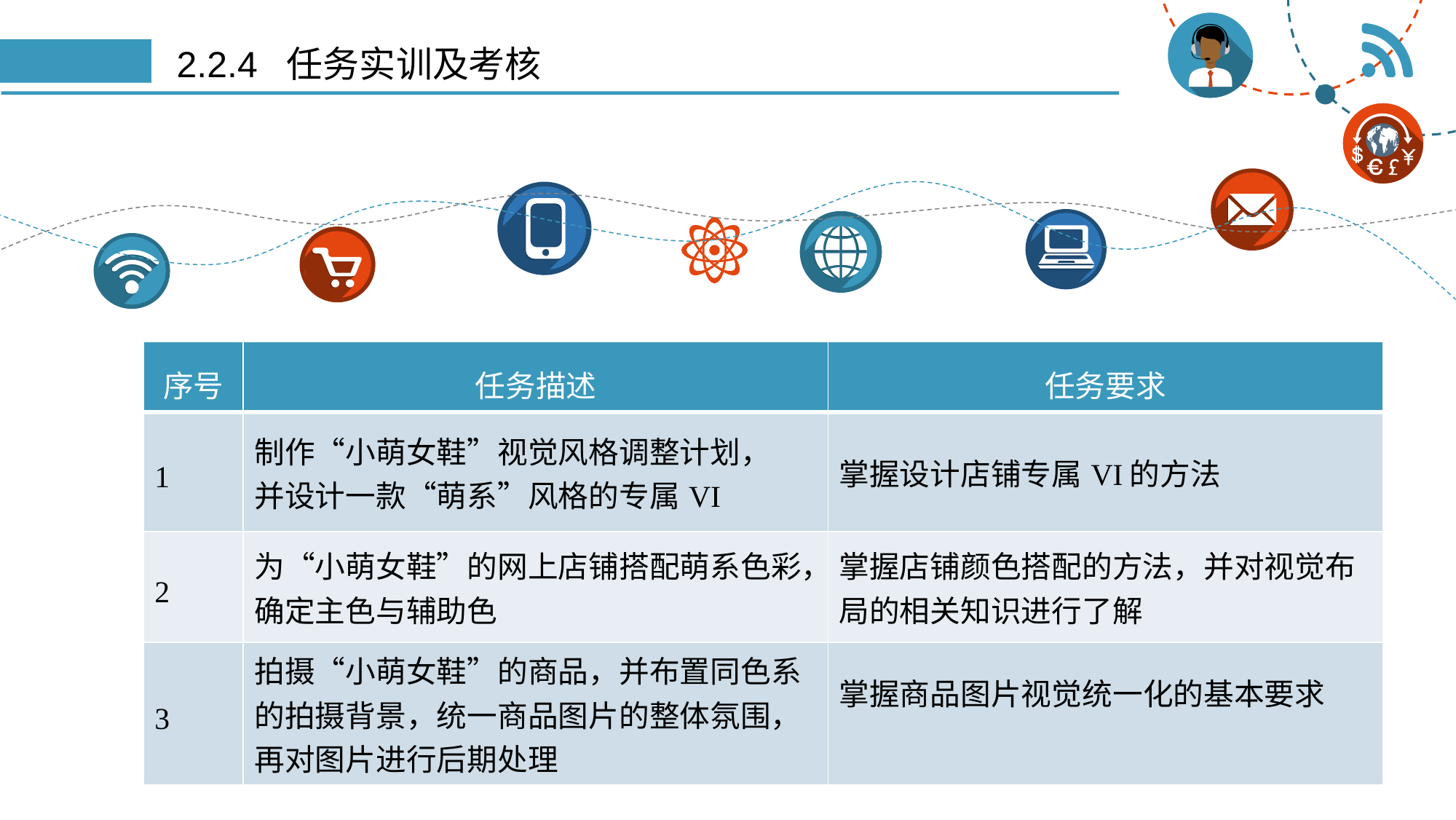

# 2.2.4  任务实训及考核

| 序号 | 任务描述 | 任务要求 |
| --- | --- | --- |
| 1 | 制作“小萌女鞋”视觉风格调整计划， 并设计一款“萌系”风格的专属VI | 掌握设计店铺专属VI的方法 |
| 2 | 为“小萌女鞋”的网上店铺搭配萌系色彩，确定主色与辅助色 | 掌握店铺颜色搭配的方法，并对视觉布局的相关知识进行了解 |
| 3 | 拍摄“小萌女鞋”的商品，并布置同色系的拍摄背景，统一商品图片的整体氛围，再对图片进行后期处理 | 掌握商品图片视觉统一化的基本要求 |